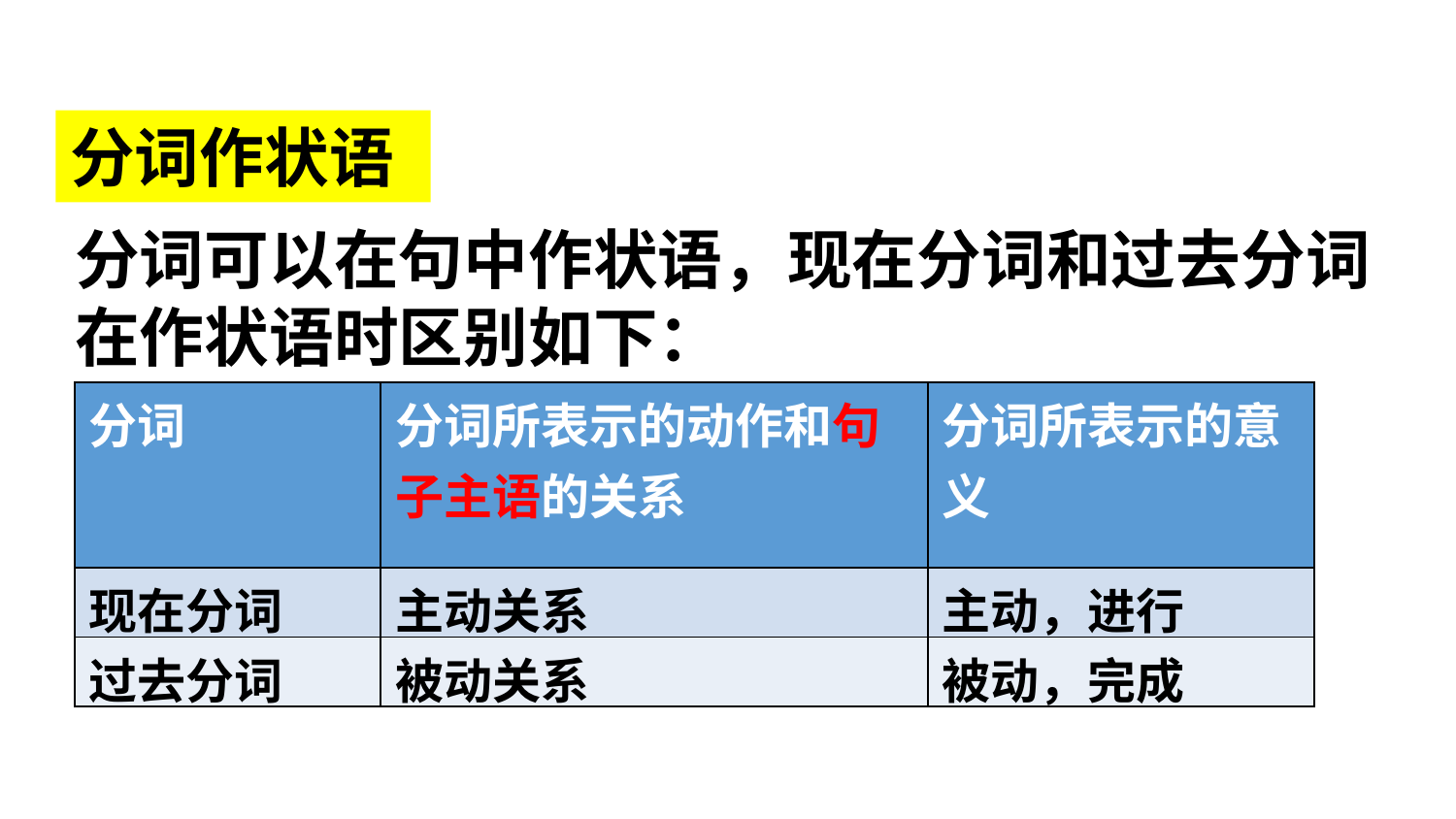

分词作状语
分词可以在句中作状语，现在分词和过去分词在作状语时区别如下：
| 分词 | 分词所表示的动作和句子主语的关系 | 分词所表示的意义 |
| --- | --- | --- |
| 现在分词 | 主动关系 | 主动，进行 |
| 过去分词 | 被动关系 | 被动，完成 |